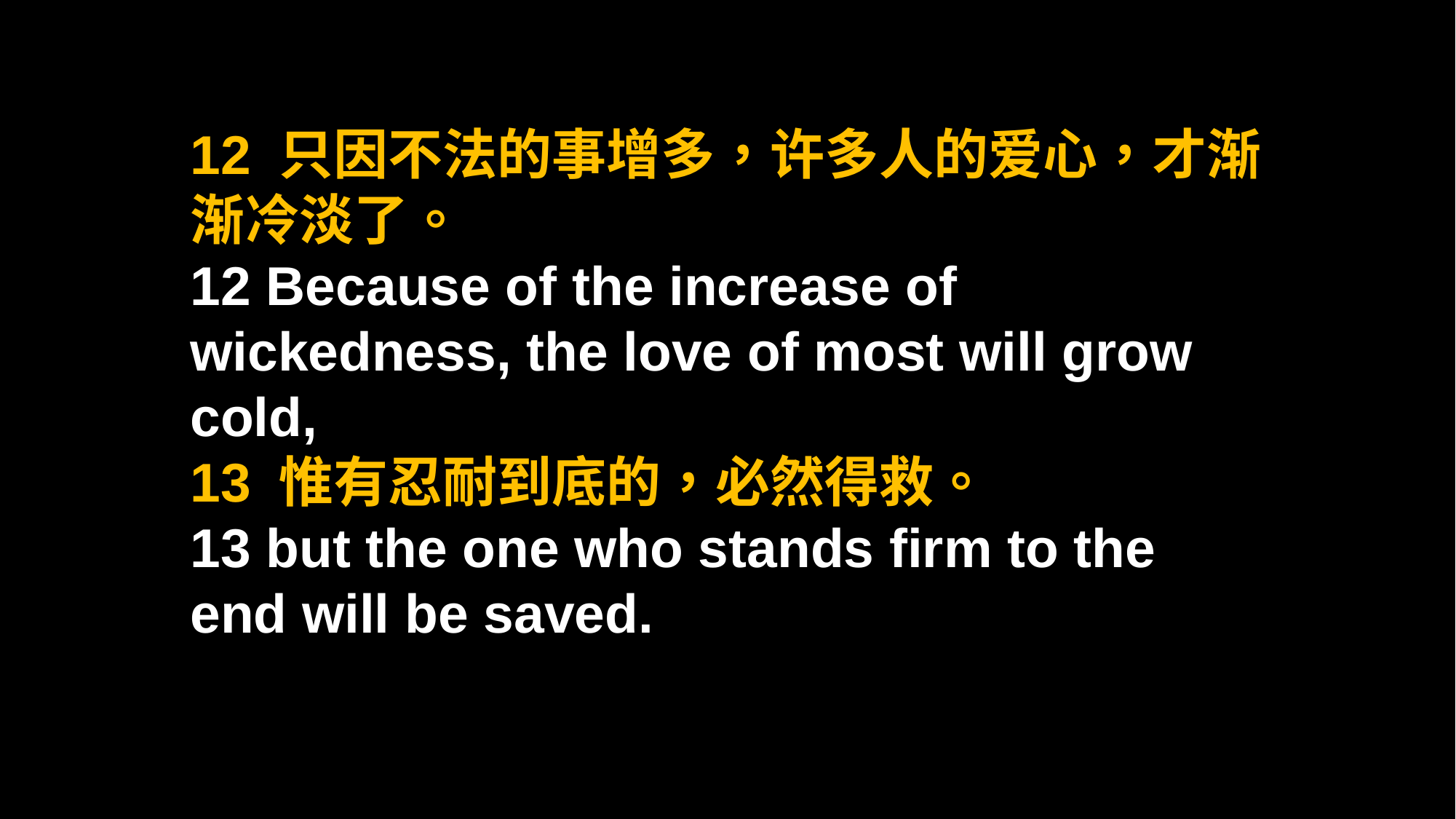

12 只因不法的事增多，许多人的爱心，才渐渐冷淡了。
12 Because of the increase of wickedness, the love of most will grow cold,
13 惟有忍耐到底的，必然得救。
13 but the one who stands firm to the end will be saved.